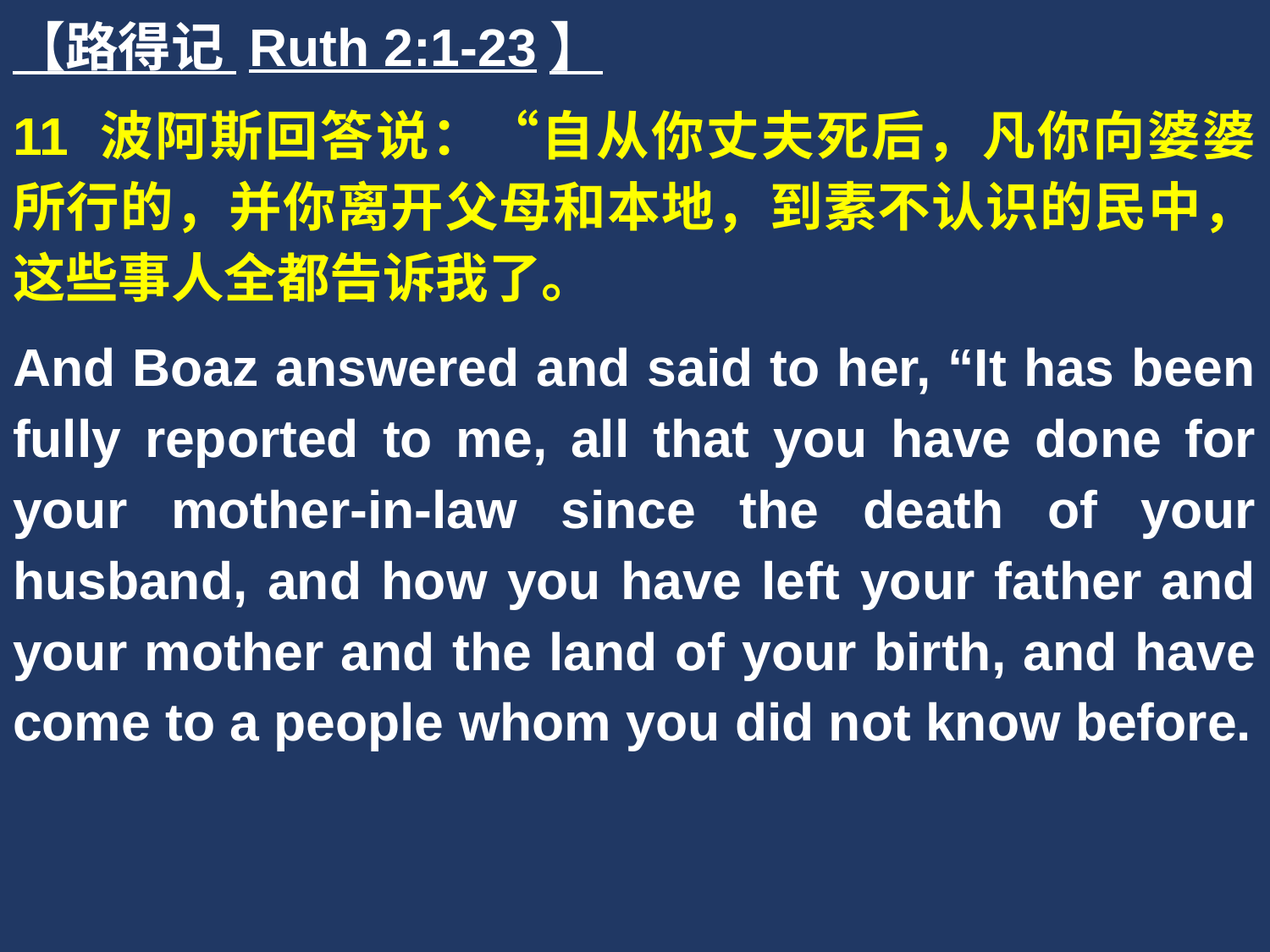

【路得记 Ruth 2:1-23】
11 波阿斯回答说：“自从你丈夫死后，凡你向婆婆所行的，并你离开父母和本地，到素不认识的民中，这些事人全都告诉我了。
And Boaz answered and said to her, “It has been fully reported to me, all that you have done for your mother-in-law since the death of your husband, and how you have left your father and your mother and the land of your birth, and have come to a people whom you did not know before.